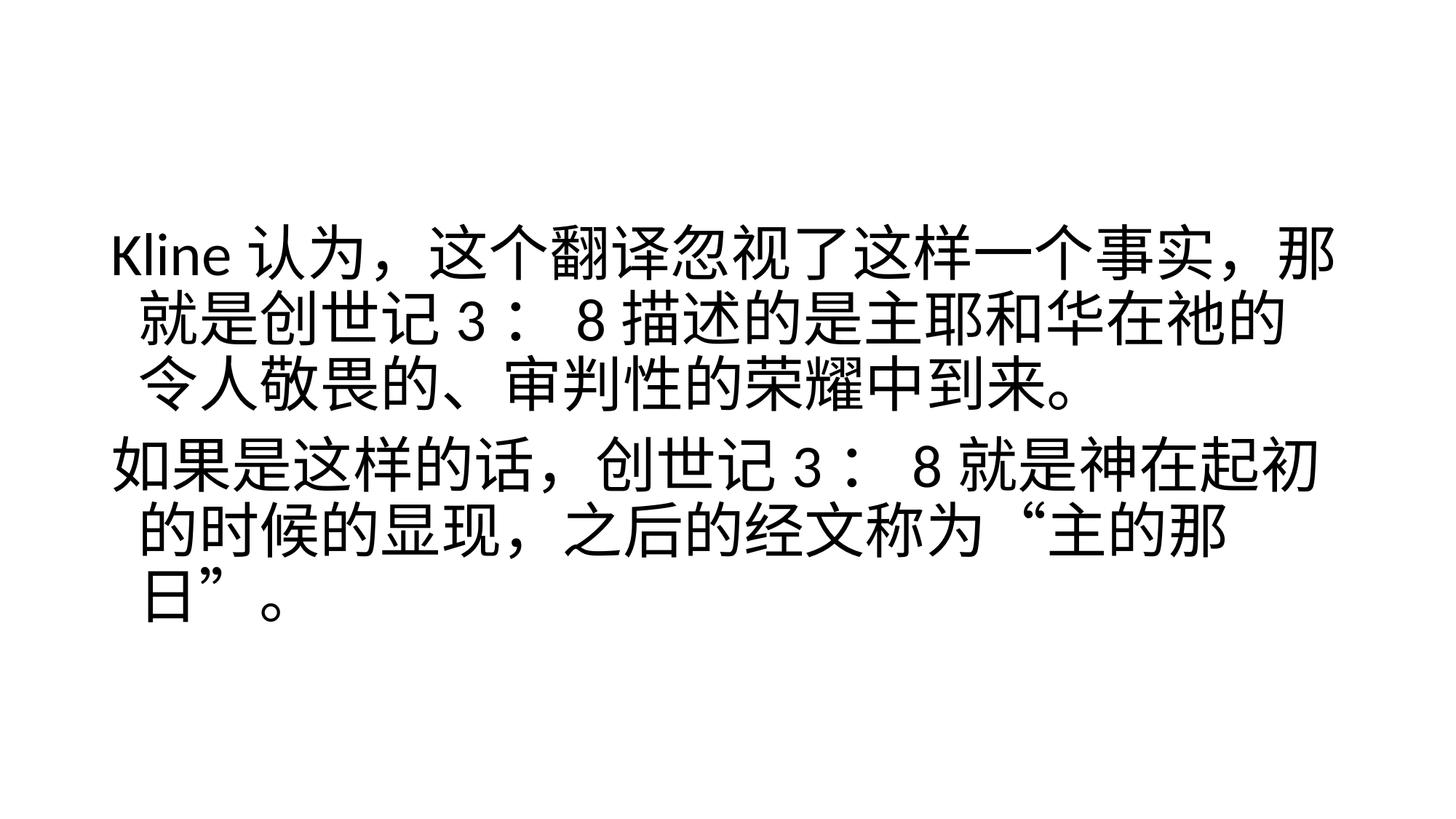

#
Kline认为，这个翻译忽视了这样一个事实，那就是创世记3：8描述的是主耶和华在祂的令人敬畏的、审判性的荣耀中到来。
如果是这样的话，创世记3：8就是神在起初的时候的显现，之后的经文称为“主的那日”。